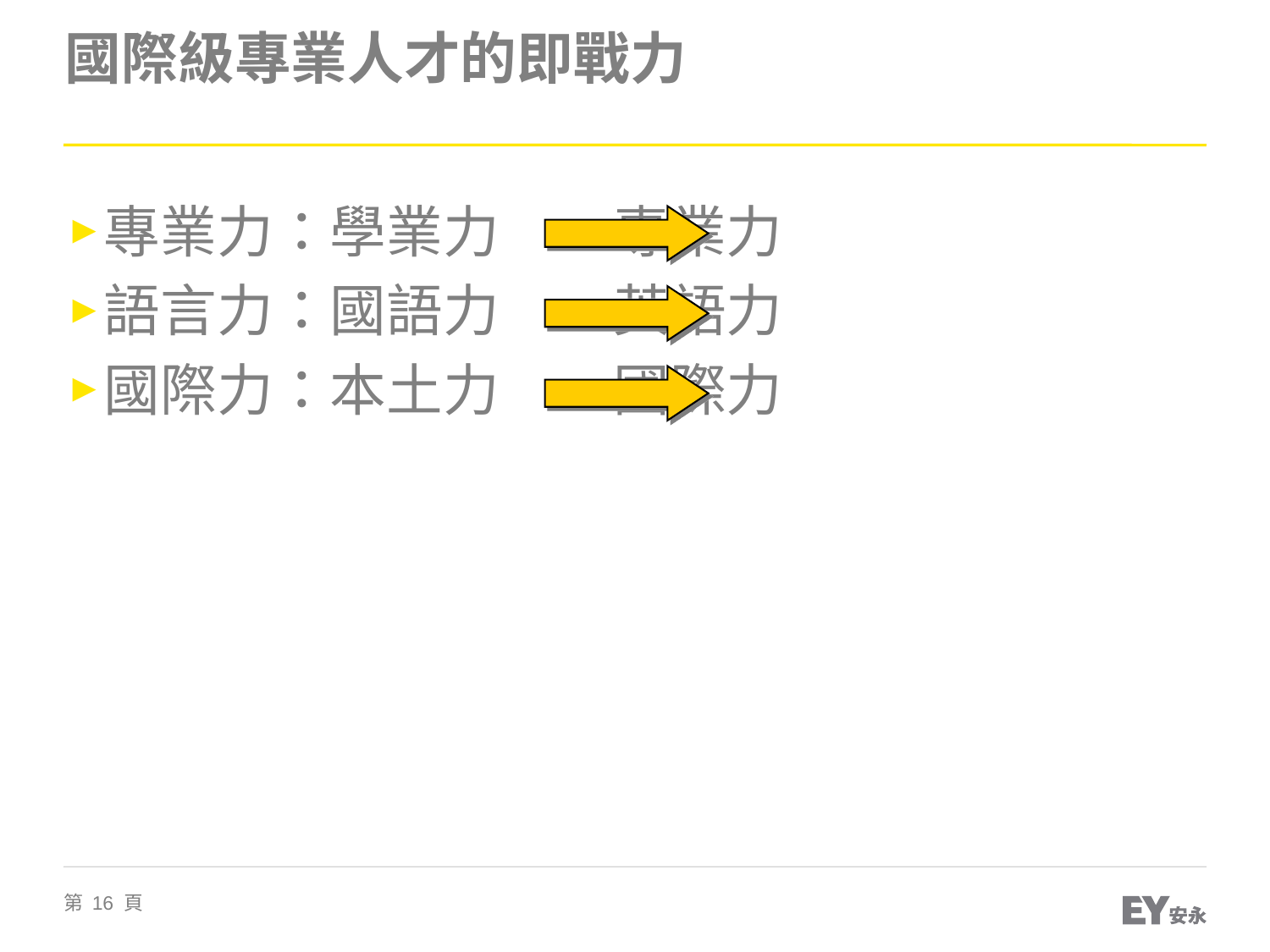

# 國際級專業人才的即戰力
專業力：學業力         專業力
語言力：國語力         英語力
國際力：本土力         國際力